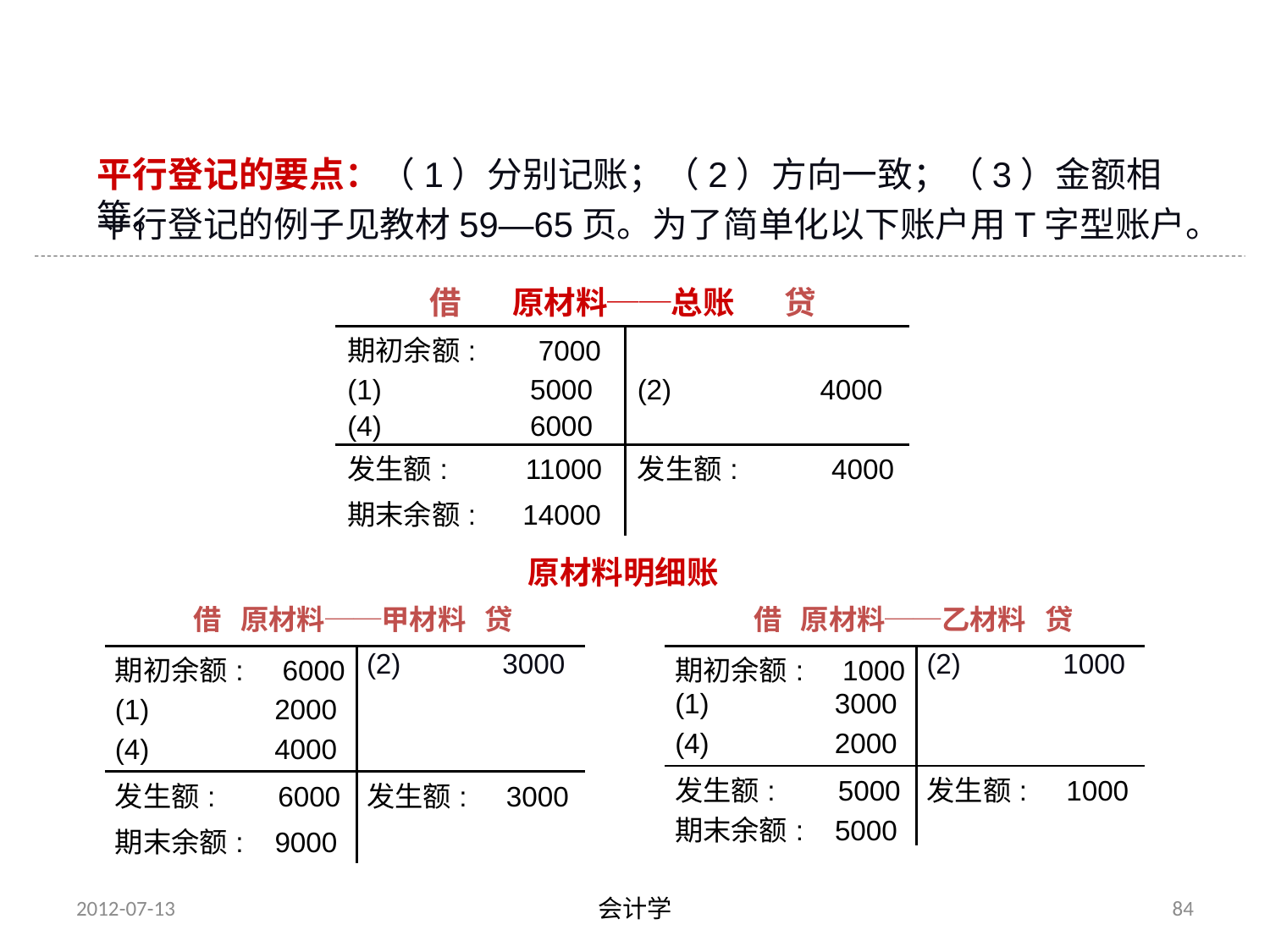

# 2.平行登记
平行登记的要点：（1）分别记账；（2）方向一致；（3）金额相等。
平行登记的例子见教材59—65页。为了简单化以下账户用T字型账户。

借       原材料──总账       贷
| 期初余额: 7000 |  |
| --- | --- |
| (1) 5000 | (2) 4000 |
| (4) 6000 |  |
| 发生额: 11000 | 发生额: 4000 |
| 期末余额: 14000 |  |
原材料明细账
借   原材料──甲材料   贷
借   原材料──乙材料   贷
| 期初余额: 6000 | (2) 3000 |
| --- | --- |
| (1) 2000 |  |
| (4) 4000 |  |
| 发生额: 6000 | 发生额: 3000 |
| 期末余额: 9000 |  |
| 期初余额: 1000 | (2) 1000 |
| --- | --- |
| (1) 3000 |  |
| (4) 2000 |  |
| 发生额: 5000 | 发生额: 1000 |
| 期末余额: 5000 |  |
2012-07-13
会计学
84